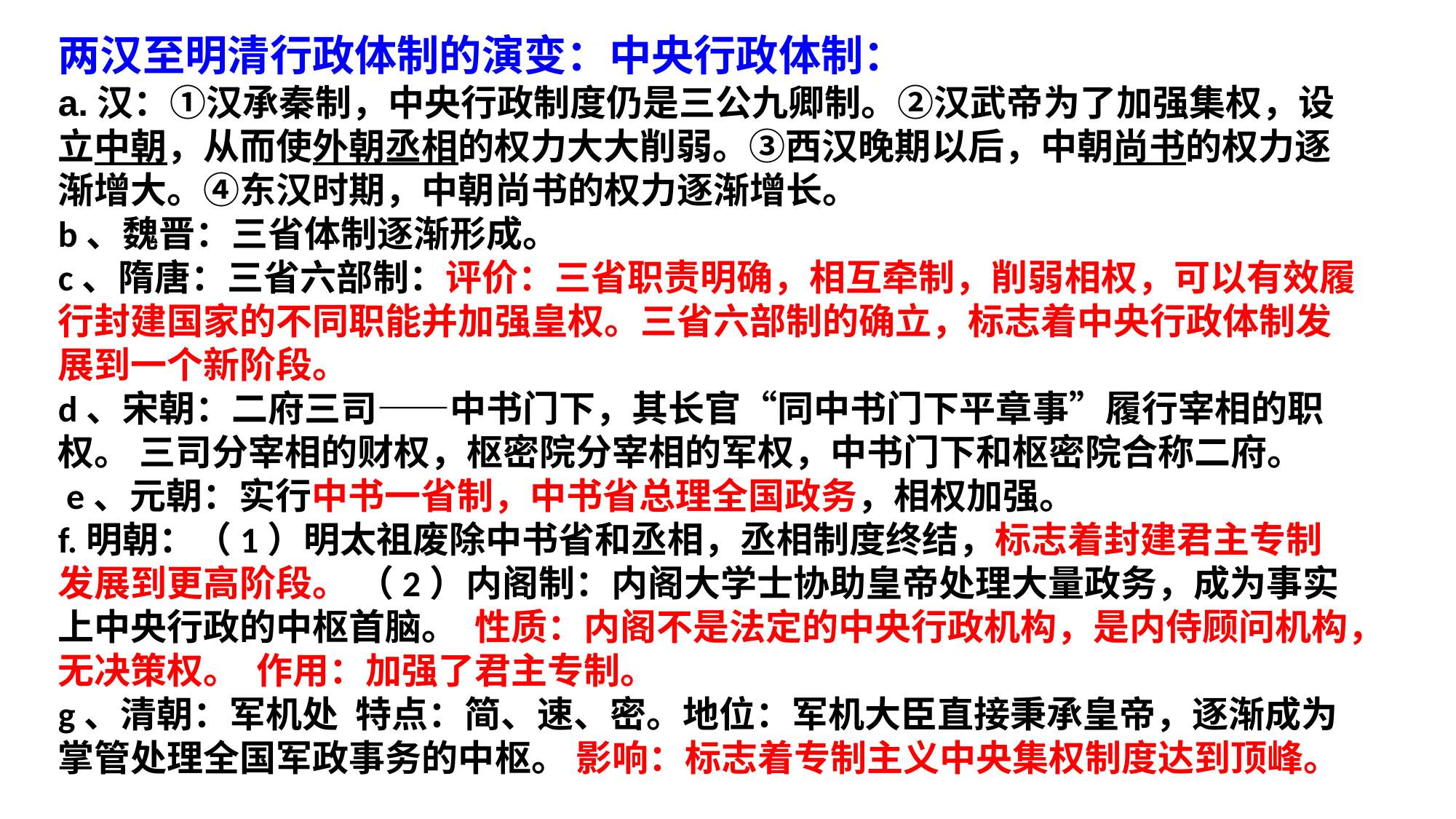

两汉至明清行政体制的演变：中央行政体制：
a.汉：①汉承秦制，中央行政制度仍是三公九卿制。②汉武帝为了加强集权，设立中朝，从而使外朝丞相的权力大大削弱。③西汉晚期以后，中朝尚书的权力逐渐增大。④东汉时期，中朝尚书的权力逐渐增长。
b、魏晋：三省体制逐渐形成。
c、隋唐：三省六部制：评价：三省职责明确，相互牵制，削弱相权，可以有效履行封建国家的不同职能并加强皇权。三省六部制的确立，标志着中央行政体制发展到一个新阶段。
d、宋朝：二府三司——中书门下，其长官“同中书门下平章事”履行宰相的职权。 三司分宰相的财权，枢密院分宰相的军权，中书门下和枢密院合称二府。
 e、元朝：实行中书一省制，中书省总理全国政务，相权加强。
f.明朝：（1）明太祖废除中书省和丞相，丞相制度终结，标志着封建君主专制发展到更高阶段。 （2）内阁制：内阁大学士协助皇帝处理大量政务，成为事实上中央行政的中枢首脑。  性质：内阁不是法定的中央行政机构，是内侍顾问机构，无决策权。  作用：加强了君主专制。
g、清朝：军机处  特点：简、速、密。地位：军机大臣直接秉承皇帝，逐渐成为掌管处理全国军政事务的中枢。 影响：标志着专制主义中央集权制度达到顶峰。